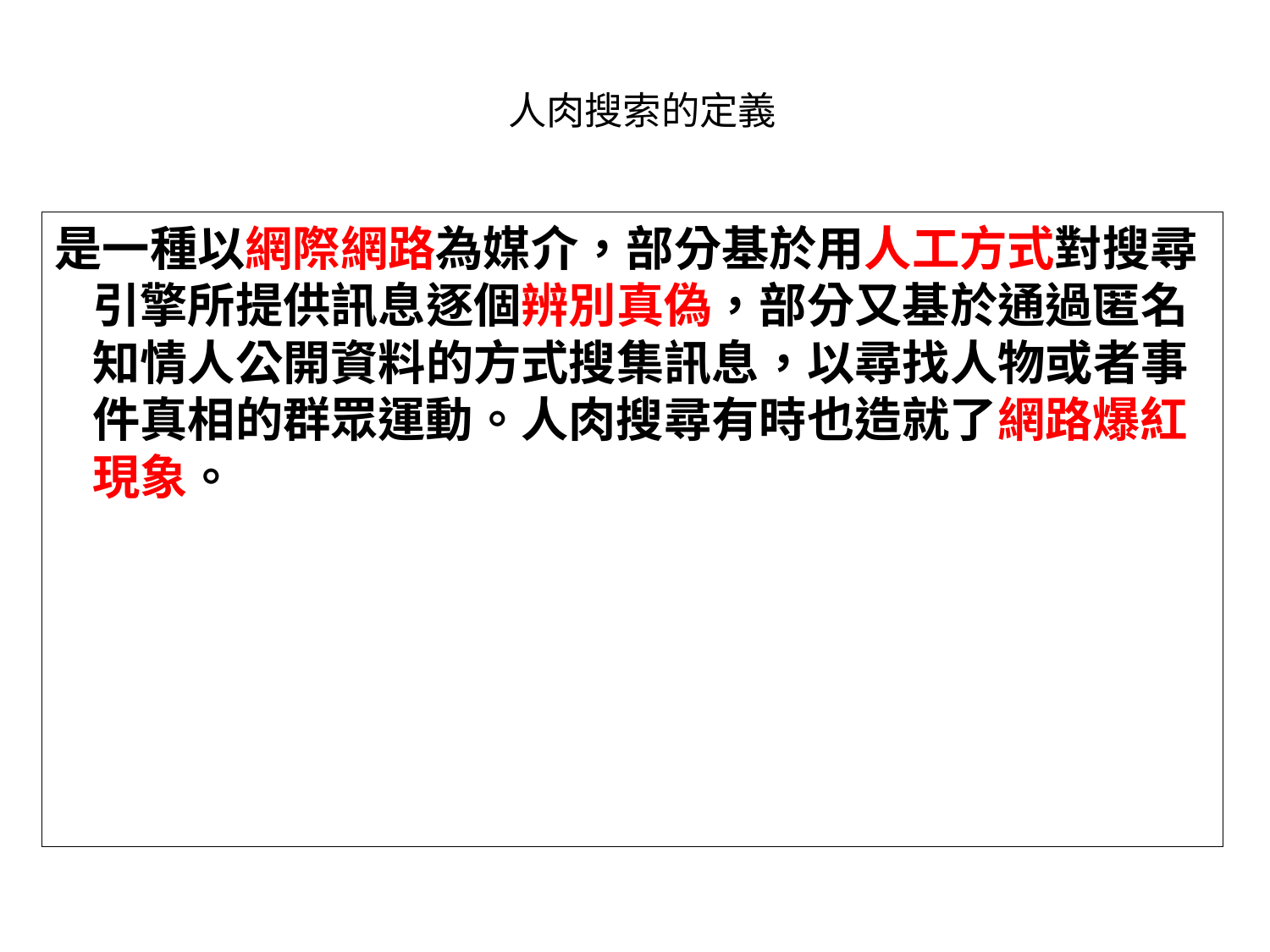

人肉搜索的定義
是一種以網際網路為媒介，部分基於用人工方式對搜尋引擎所提供訊息逐個辨別真偽，部分又基於通過匿名知情人公開資料的方式搜集訊息，以尋找人物或者事件真相的群眾運動。人肉搜尋有時也造就了網路爆紅現象。